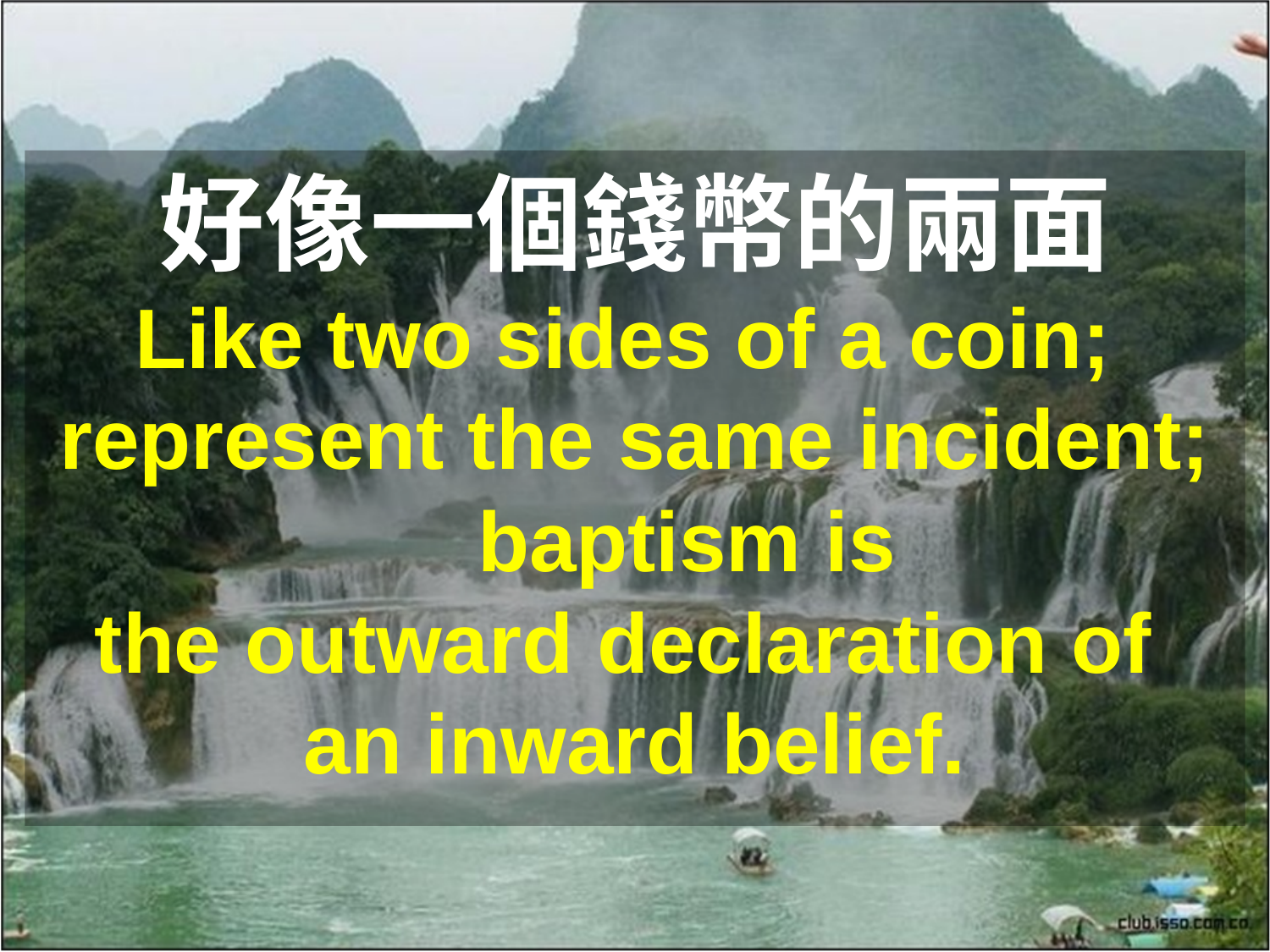

好像一個錢幣的兩面
Like two sides of a coin;
represent the same incident; baptism is
the outward declaration of
an inward belief.